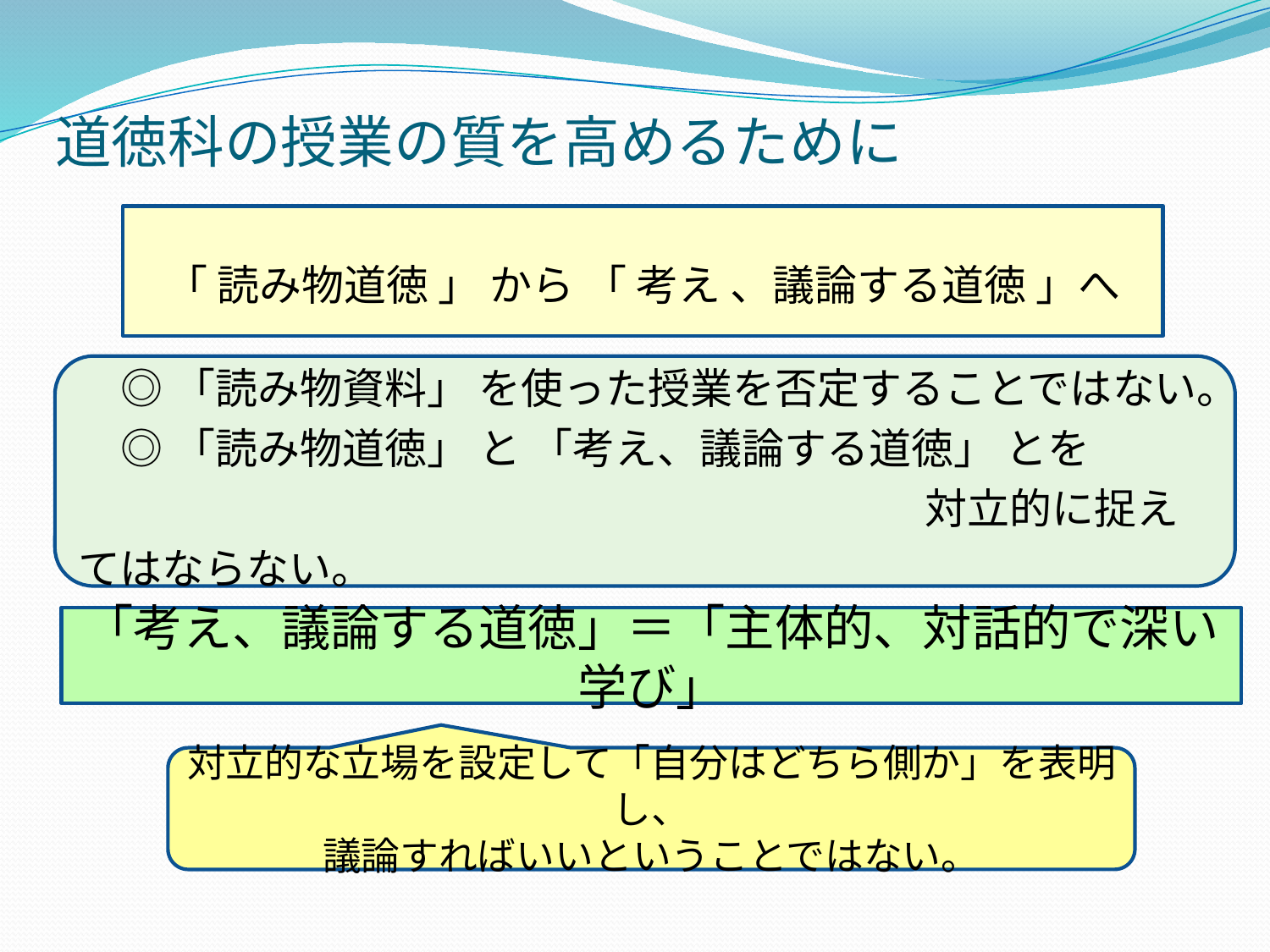

# 道徳科の授業の質を高めるために

「 読み物道徳 」 から 「 考え 、議論する道徳 」へ

　◎ 「読み物資料」 を使った授業を否定することではない。
　◎ 「読み物道徳」 と 「考え、議論する道徳」 とを
　　　　　　　　　　　　　　　　　　　　対立的に捉えてはならない。
「考え、議論する道徳」＝「主体的、対話的で深い学び」
対立的な立場を設定して「自分はどちら側か」を表明し、
議論すればいいということではない。